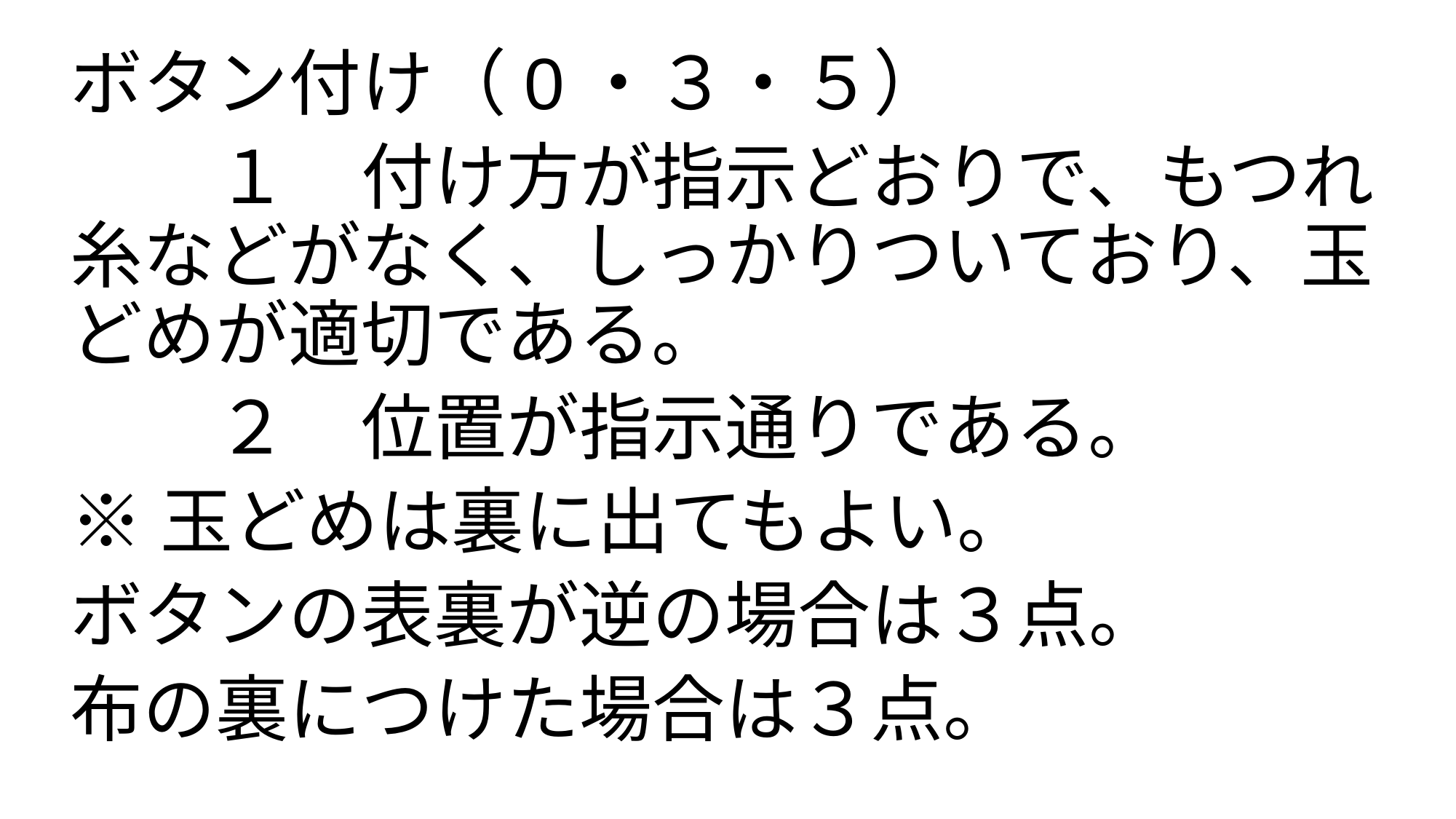

ボタン付け（0・３・５）
　　１　付け方が指示どおりで、もつれ糸などがなく、しっかりついており、玉どめが適切である。
　　２　位置が指示通りである。
※玉どめは裏に出てもよい。
ボタンの表裏が逆の場合は３点。
布の裏につけた場合は３点。